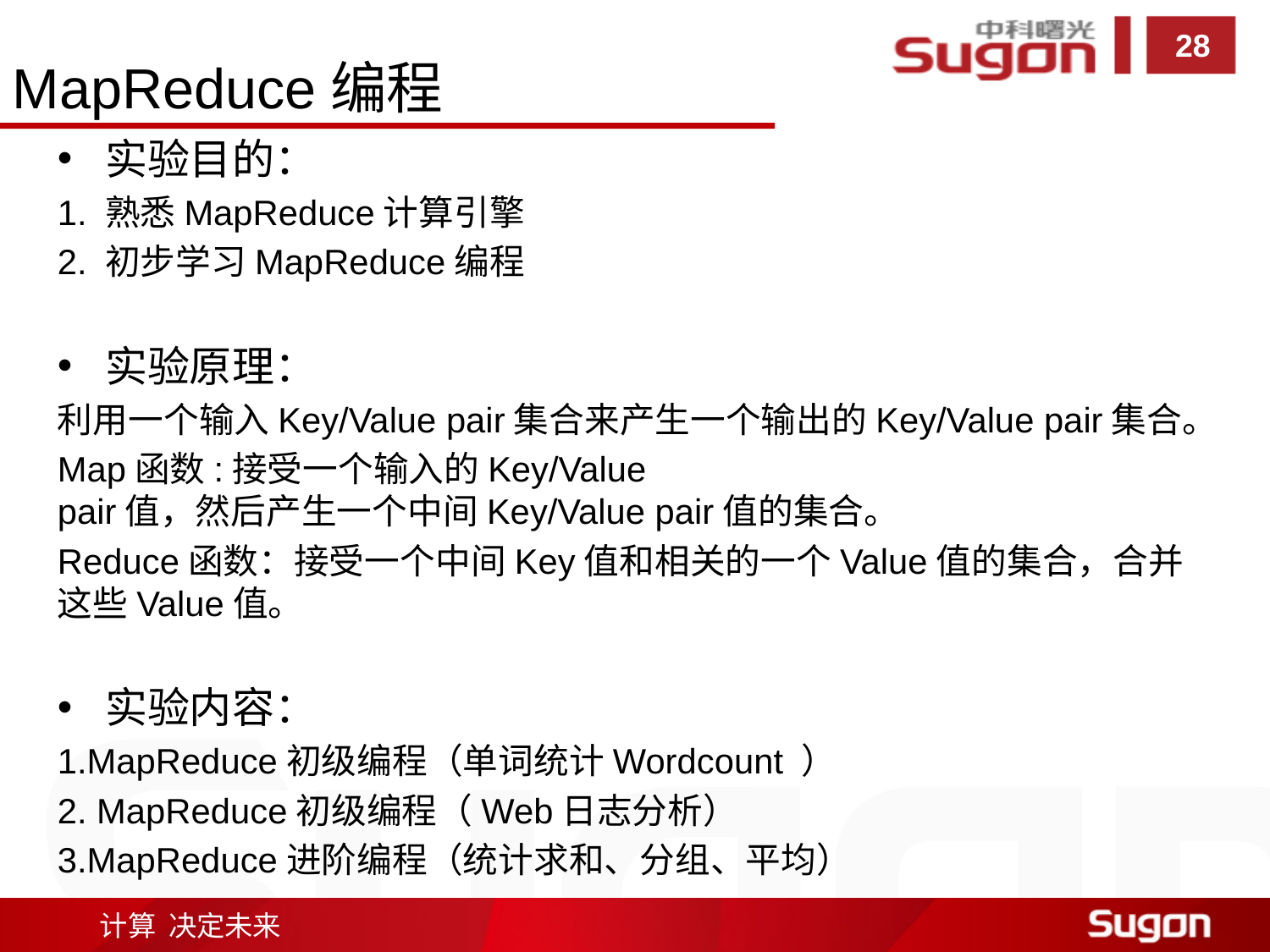

MapReduce编程
实验目的：
1. 熟悉MapReduce计算引擎
2. 初步学习MapReduce编程

实验原理：
利用一个输入Key/Value pair集合来产生一个输出的Key/Value pair集合。
Map函数:接受一个输入的Key/Value pair值，然后产生一个中间Key/Value pair值的集合。
Reduce函数：接受一个中间Key值和相关的一个Value值的集合，合并这些Value值。

实验内容：
1.MapReduce初级编程（单词统计Wordcount ）
2. MapReduce初级编程（Web日志分析）
3.MapReduce进阶编程（统计求和、分组、平均）